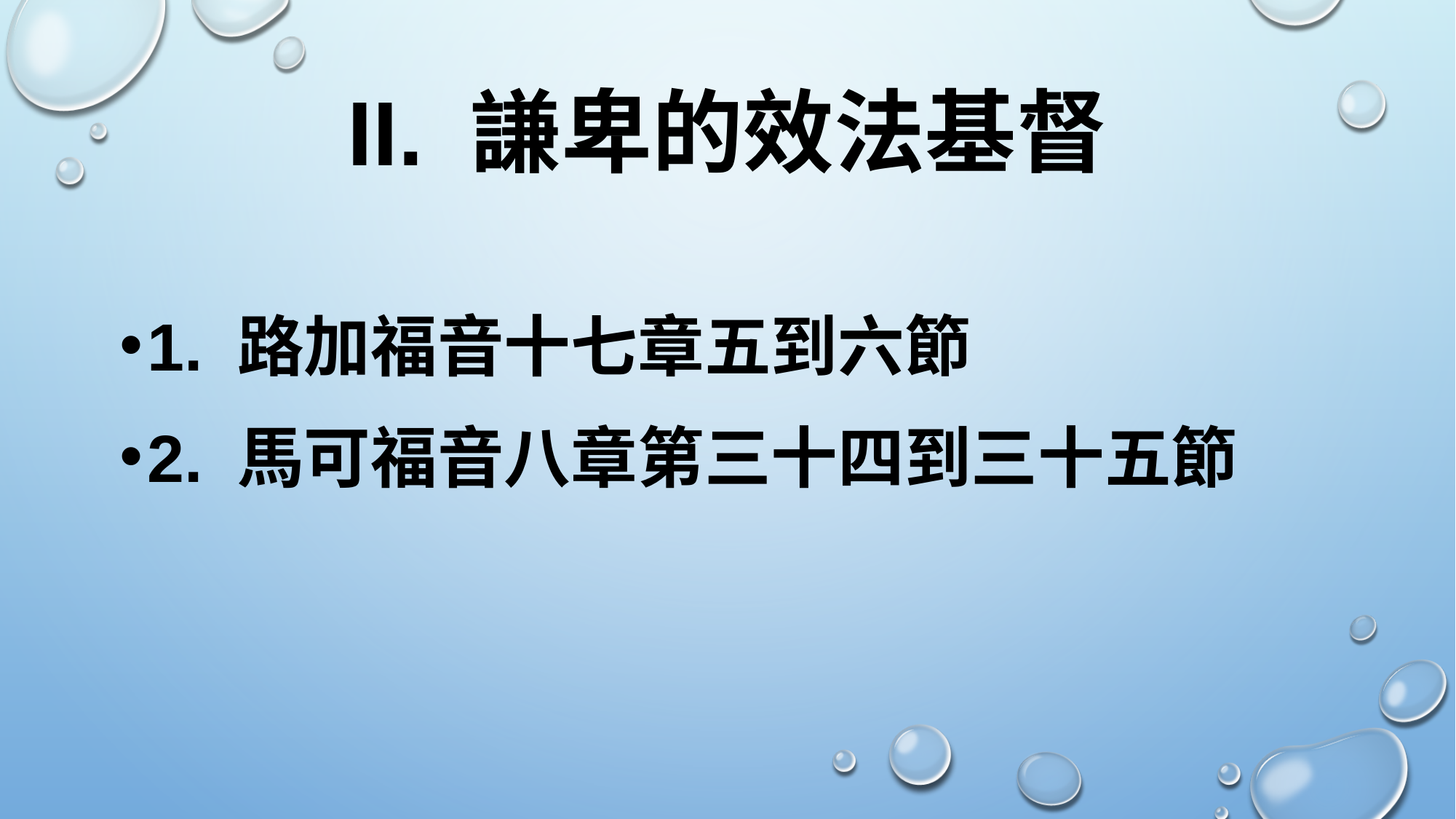

# II. 謙卑的效法基督
1. 路加福音十七章五到六節
2. 馬可福音八章第三十四到三十五節